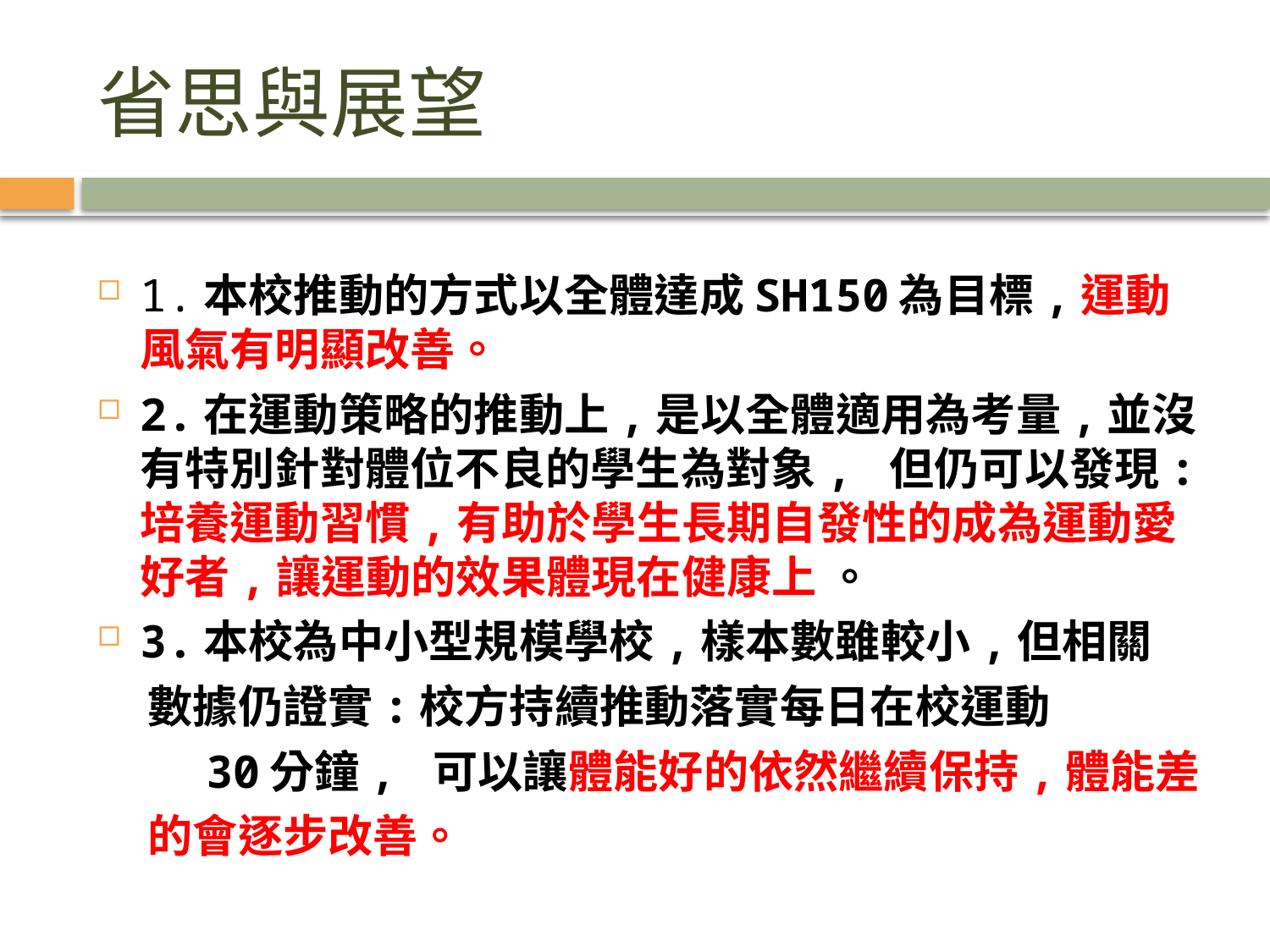

# 省思與展望

1.本校推動的方式以全體達成SH150為目標,運動風氣有明顯改善。
2.在運動策略的推動上,是以全體適用為考量,並沒有特別針對體位不良的學生為對象, 但仍可以發現:培養運動習慣,有助於學生長期自發性的成為運動愛好者,讓運動的效果體現在健康上 。
3.本校為中小型規模學校,樣本數雖較小,但相關
    數據仍證實:校方持續推動落實每日在校運動
    30分鐘, 可以讓體能好的依然繼續保持,體能差
    的會逐步改善。